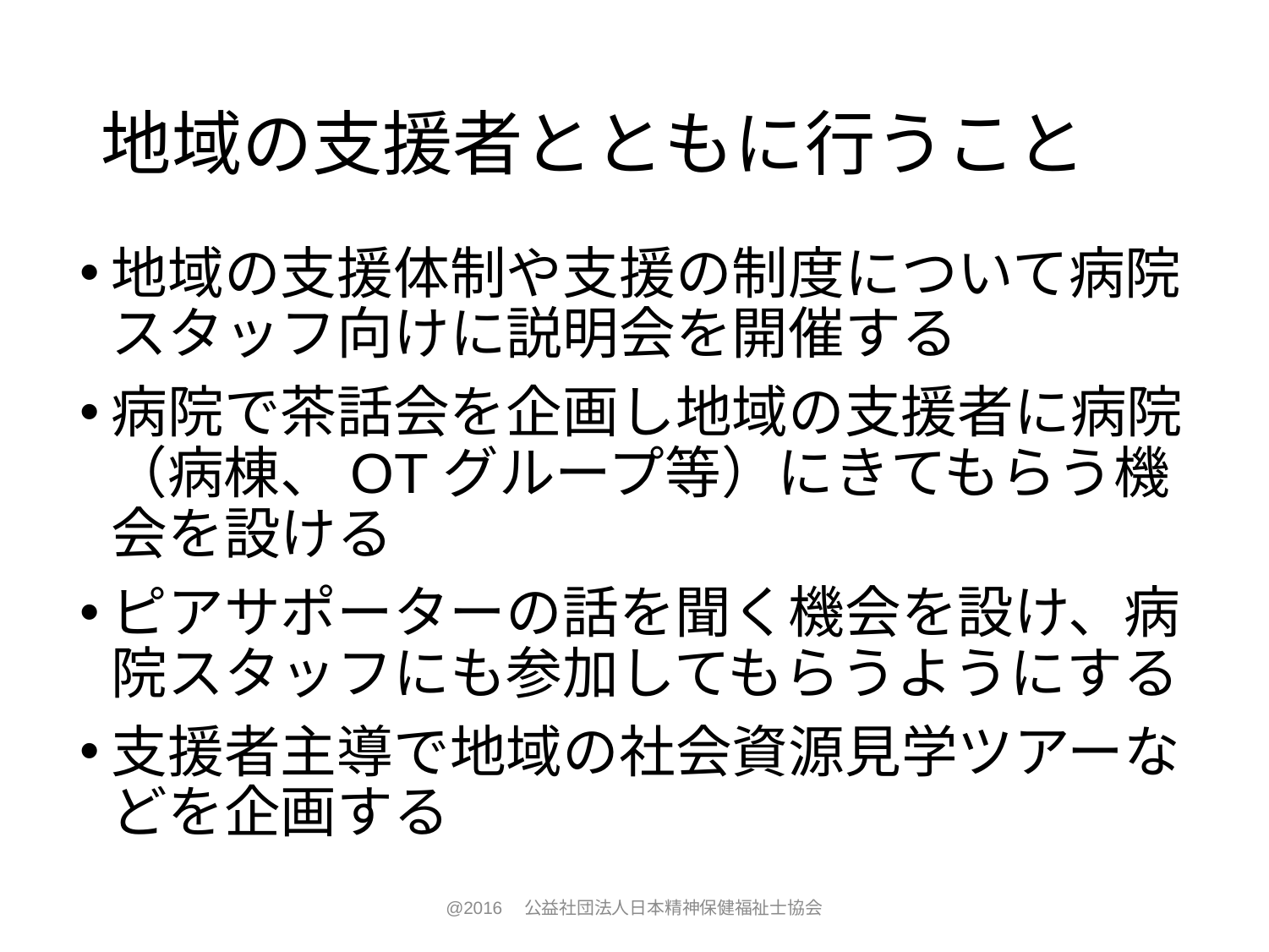

# 地域の支援者とともに行うこと
地域の支援体制や支援の制度について病院スタッフ向けに説明会を開催する
病院で茶話会を企画し地域の支援者に病院（病棟、OTグループ等）にきてもらう機会を設ける
ピアサポーターの話を聞く機会を設け、病院スタッフにも参加してもらうようにする
支援者主導で地域の社会資源見学ツアーなどを企画する

@2016　公益社団法人日本精神保健福祉士協会